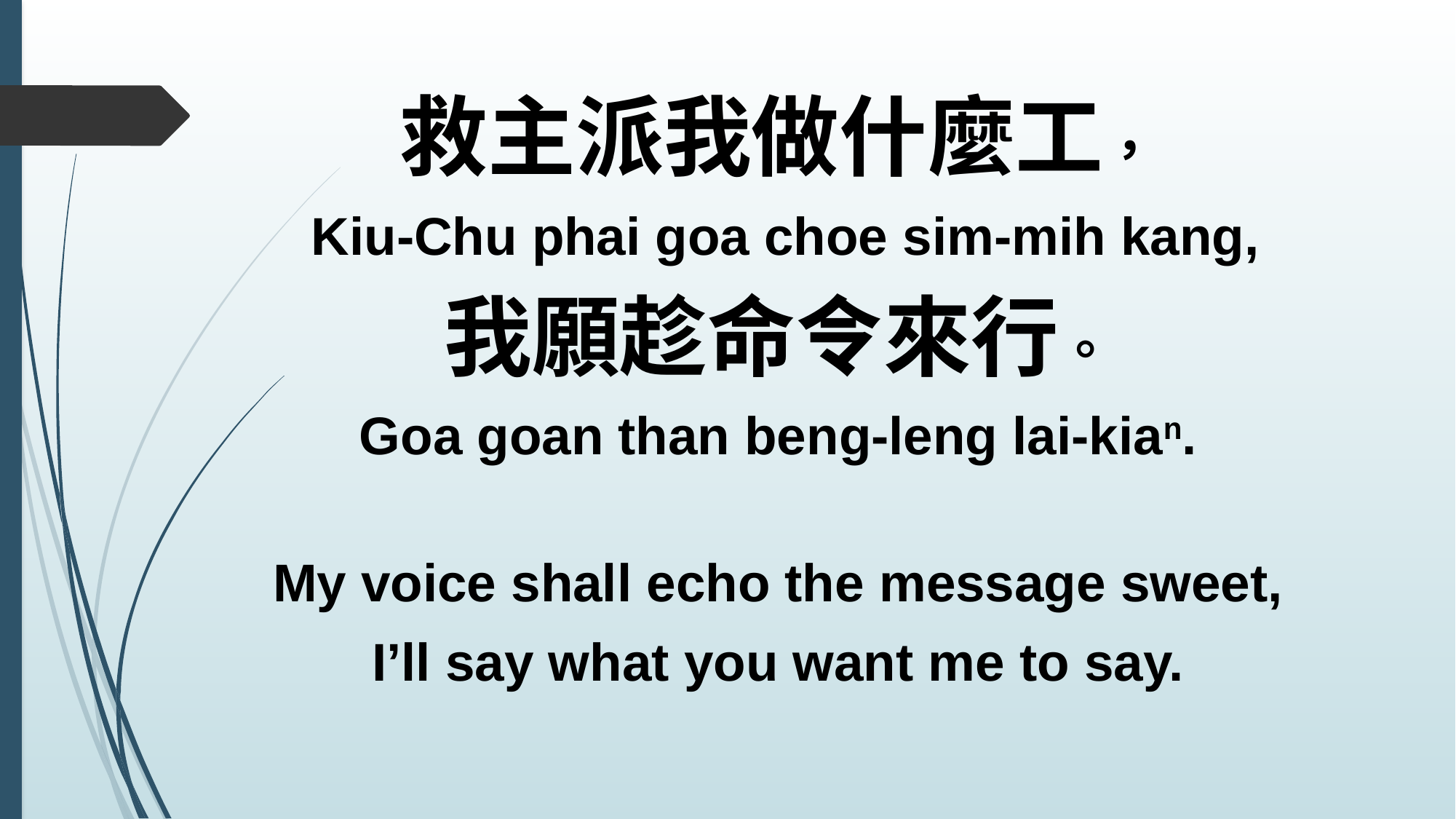

救主派我做什麼工，
 Kiu-Chu phai goa choe sim-mih kang,
我願趁命令來行。
Goa goan than beng-leng lai-kian.

My voice shall echo the message sweet,
I’ll say what you want me to say.